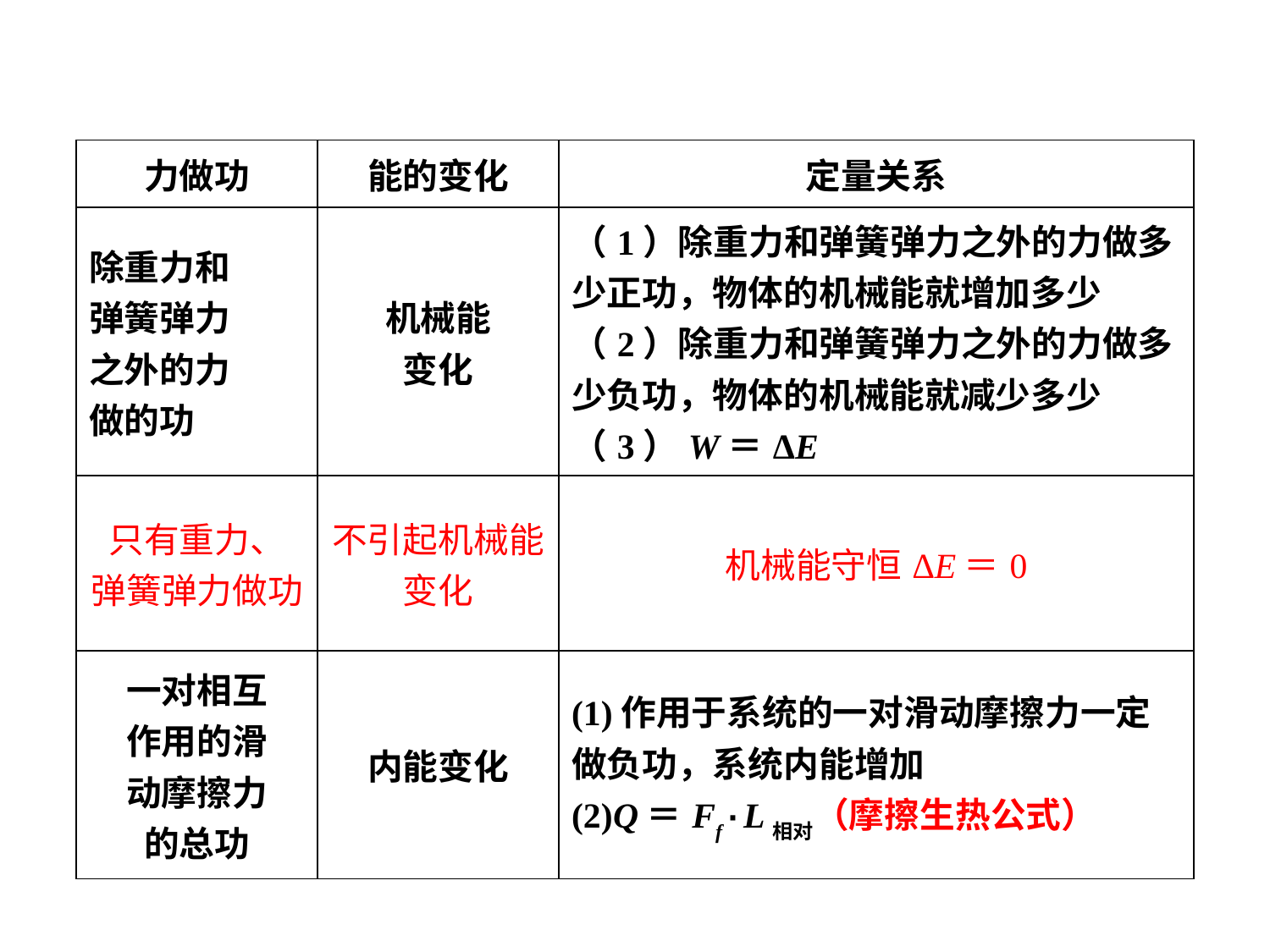

| 力做功 | 能的变化 | 定量关系 |
| --- | --- | --- |
| 除重力和 弹簧弹力 之外的力 做的功 | 机械能 变化 | （1）除重力和弹簧弹力之外的力做多少正功，物体的机械能就增加多少 （2）除重力和弹簧弹力之外的力做多少负功，物体的机械能就减少多少 （3）W＝ΔE |
| 只有重力、 弹簧弹力做功 | 不引起机械能变化 | 机械能守恒ΔE＝0 |
| 一对相互 作用的滑 动摩擦力 的总功 | 内能变化 | (1)作用于系统的一对滑动摩擦力一定做负功，系统内能增加 (2)Q＝Ff·L相对（摩擦生热公式） |